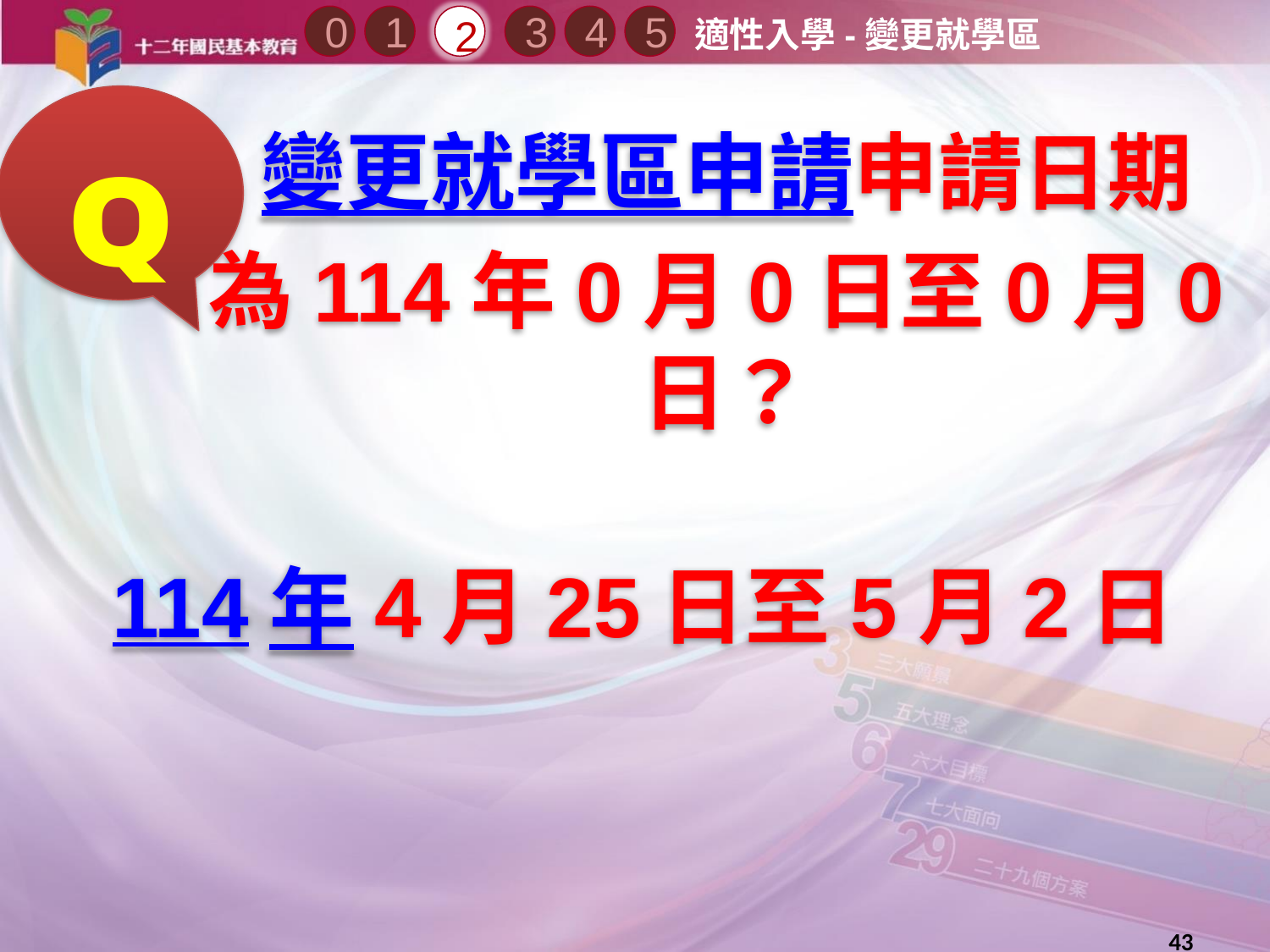

0
2
3
1
4
5
適性入學-變更就學區
Q
變更就學區申請申請日期
為114年0月0日至0月0日？
114年4月25日至5月2日
43